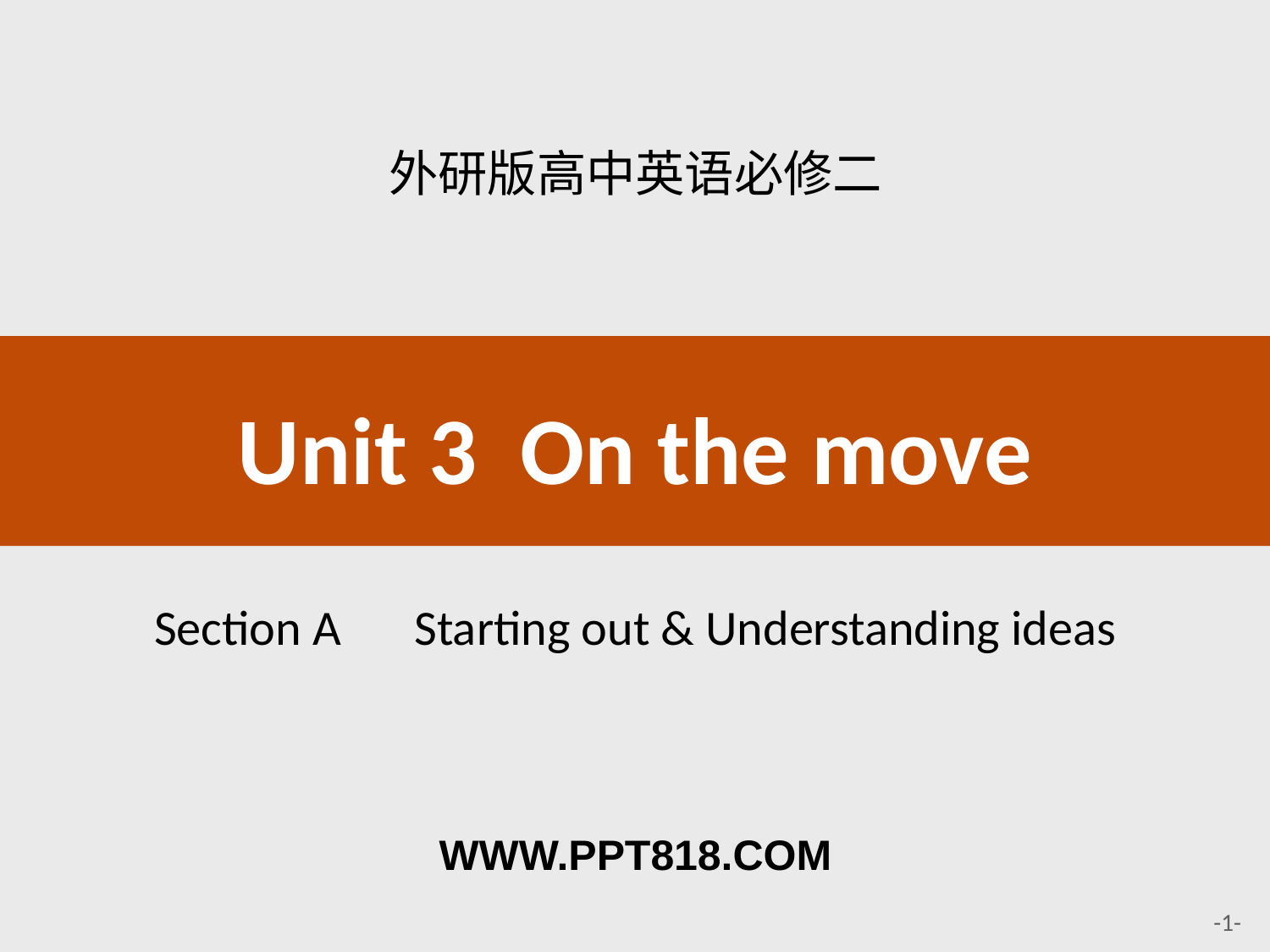

外研版高中英语必修二
# Unit 3  On the move
Section A　Starting out & Understanding ideas
WWW.PPT818.COM